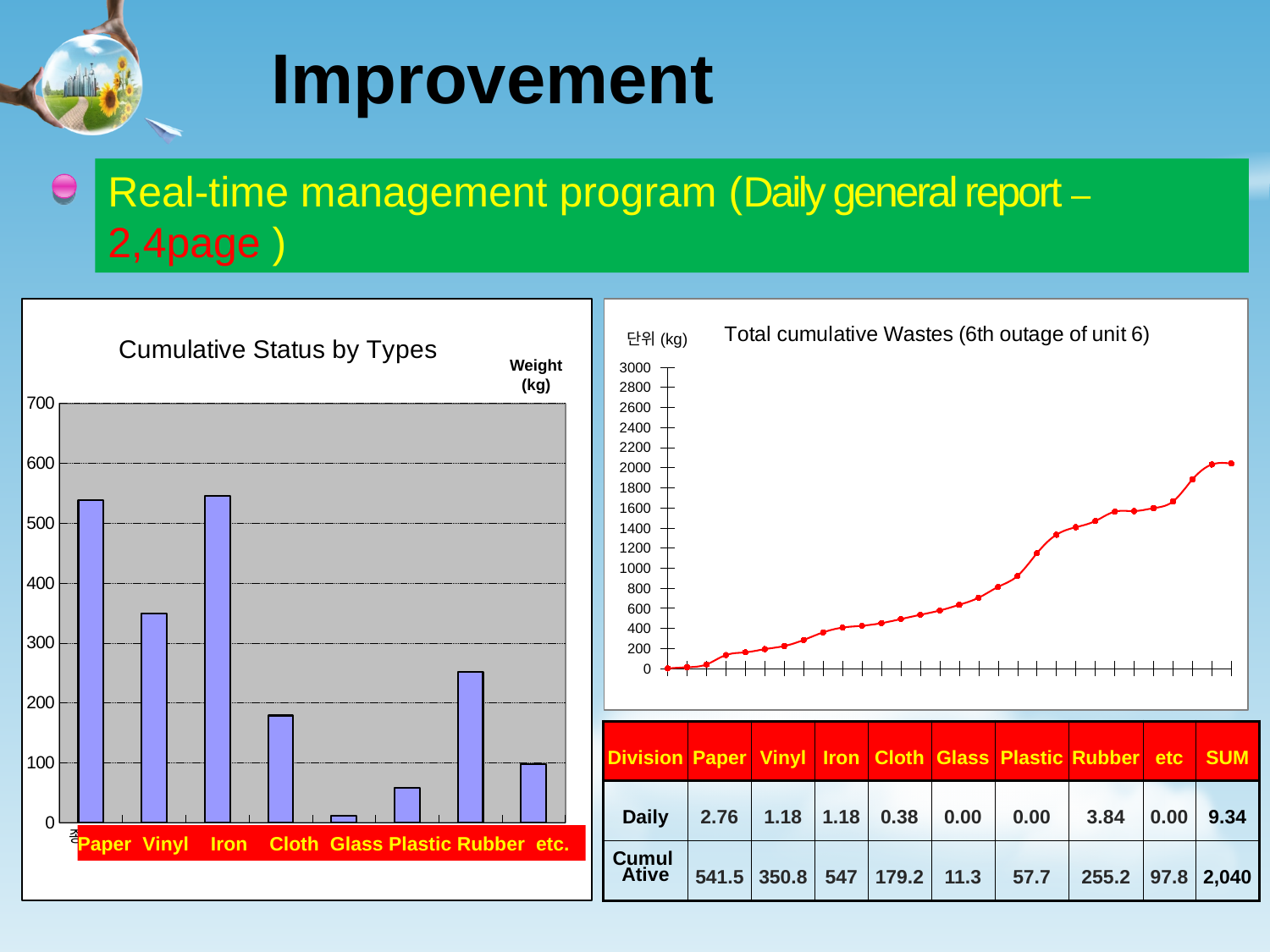

Improvement
Real-time management program (Daily general report – 2,4page )

### Chart: Cumulative Status by Types

| Category | 무게(kg) |
|---|---|
| 종이류 | 538.71 |
| 비닐류 | 349.59 |
| 철재류 | 545.8 |
| 면류 | 178.78 |
| 유리 | 11.26 |
| 플라스틱 | 57.67 |
| 고무 | 251.35000000000102 |
| 기타 | 97.75 |

### Chart: Total cumulative Wastes (6th outage of unit 6)

| Category |  |
|---|---|
| D+01 | 0.0 |
| D+02 | 11.4 |
| D+03 | 39.76000000000001 |
| D+04 | 133.3 |
| D+05 | 160.26000000000002 |
| D+06 | 191.92000000000004 |
| D+07 | 222.76000000000002 |
| D+08 | 283.5 |
| D+09 | 358.919999999999 |
| D+10 | 406.28000000000003 |
| D+11 | 425.08000000000004 |
| D+12 | 451.04 |
| D+13 | 491.40000000000003 |
| D+14 | 533.87 |
| D+15 | 576.54 |
| D+16 | 633.5499999999994 |
| D+17 | 704.1700000000005 |
| D+18 | 811.73 |
| D+19 | 921.4 |
| D+20 | 1147.52 |
| D+21 | 1330.97 |
| D+22 | 1406.1299999999999 |
| D+23 | 1467.7 |
| D+24 | 1560.9 |
| D+25 | 1567.02 |
| D+26 | 1595.96 |
| D+27 | 1662.6799999999998 |
| D+28 | 1882.49 |
| D+29 | 2030.91 |
| D+30 | 2040.25 |
Weight
(kg)
| Division | Paper | Vinyl | Iron | Cloth | Glass | Plastic | Rubber | etc | SUM |
| --- | --- | --- | --- | --- | --- | --- | --- | --- | --- |
| Daily | 2.76 | 1.18 | 1.18 | 0.38 | 0.00 | 0.00 | 3.84 | 0.00 | 9.34 |
| Cumul Ative | 541.5 | 350.8 | 547 | 179.2 | 11.3 | 57.7 | 255.2 | 97.8 | 2,040 |
Paper  Vinyl    Iron    Cloth  Glass Plastic Rubber  etc.